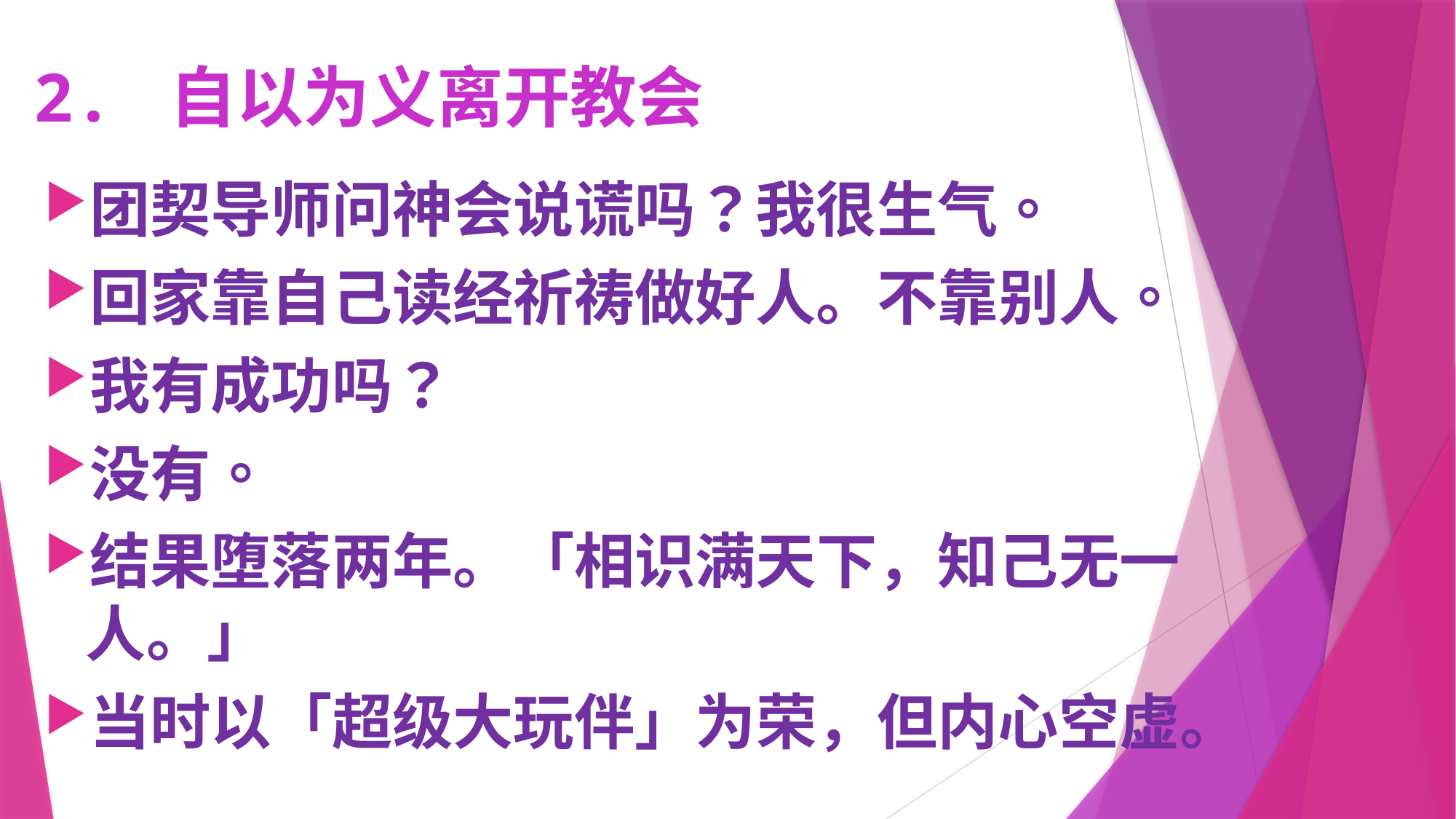

# 2. 自以为义离开教会
团契导师问神会说谎吗？我很生气。
回家靠自己读经祈祷做好人。不靠别人。
我有成功吗？
没有。
结果堕落两年。「相识满天下，知己无一人。」
当时以「超级大玩伴」为荣，但内心空虚。